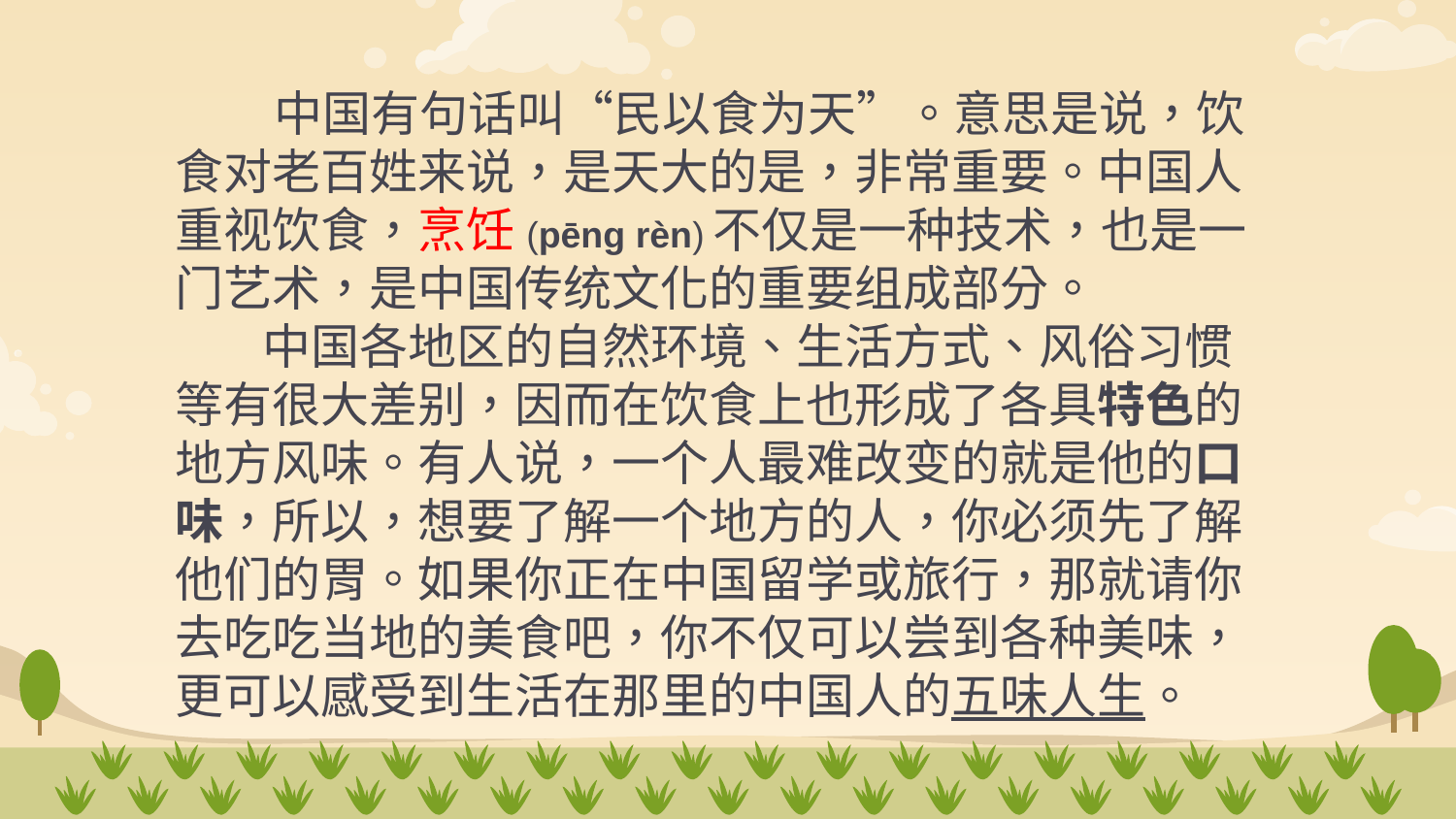

中国有句话叫“民以食为天”。意思是说，饮食对老百姓来说，是天大的是，非常重要。中国人重视饮食，烹饪(pēng rèn)不仅是一种技术，也是一门艺术，是中国传统文化的重要组成部分。
        中国各地区的自然环境、生活方式、风俗习惯等有很大差别，因而在饮食上也形成了各具特色的地方风味。有人说，一个人最难改变的就是他的口味，所以，想要了解一个地方的人，你必须先了解他们的胃。如果你正在中国留学或旅行，那就请你去吃吃当地的美食吧，你不仅可以尝到各种美味，更可以感受到生活在那里的中国人的五味人生。